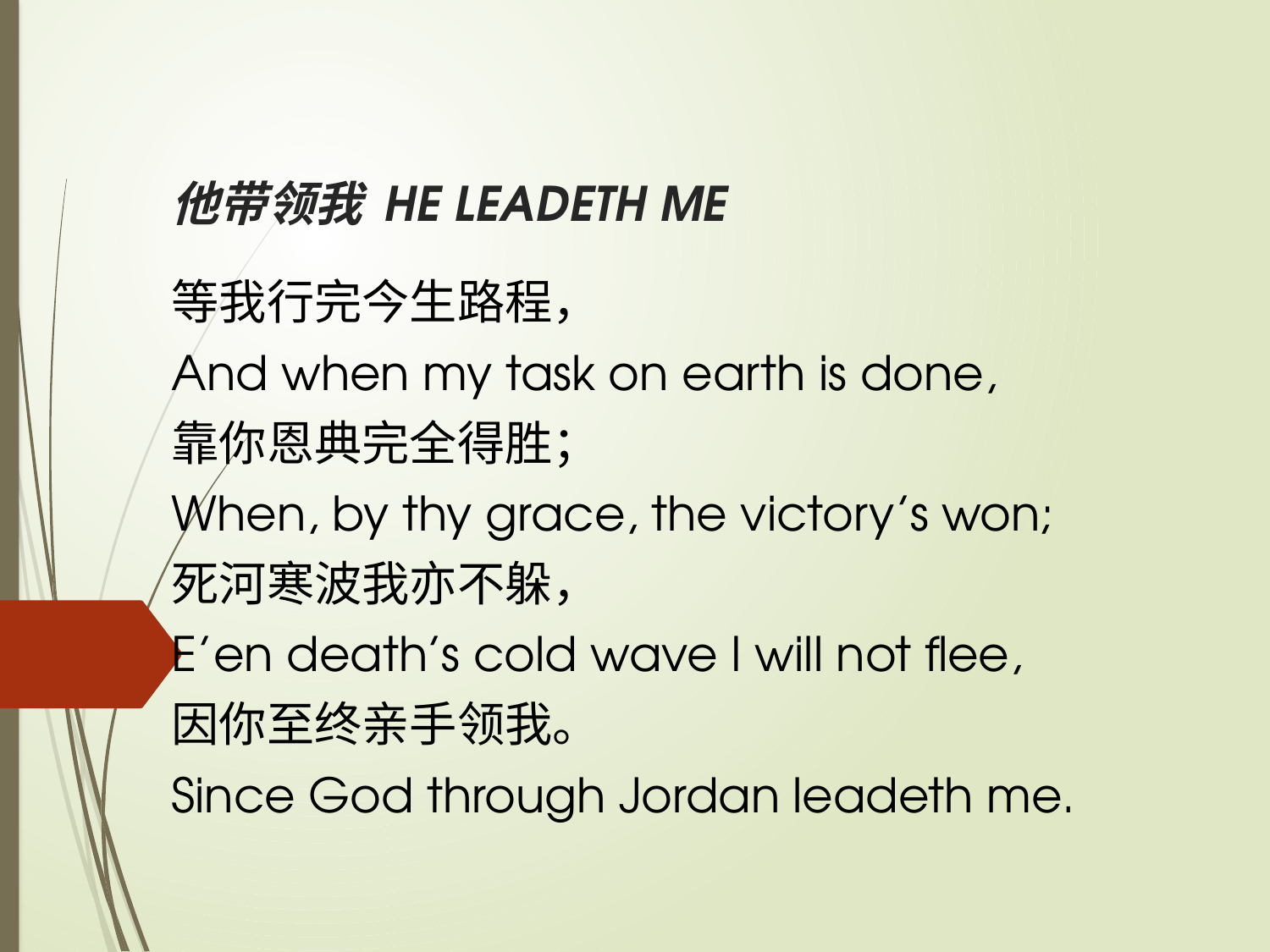

# 他带领我 HE LEADETH ME
等我行完今生路程，
And when my task on earth is done,
靠你恩典完全得胜；
When, by thy grace, the victory’s won;
死河寒波我亦不躲，
E’en death’s cold wave I will not flee,
因你至终亲手领我。
Since God through Jordan leadeth me.